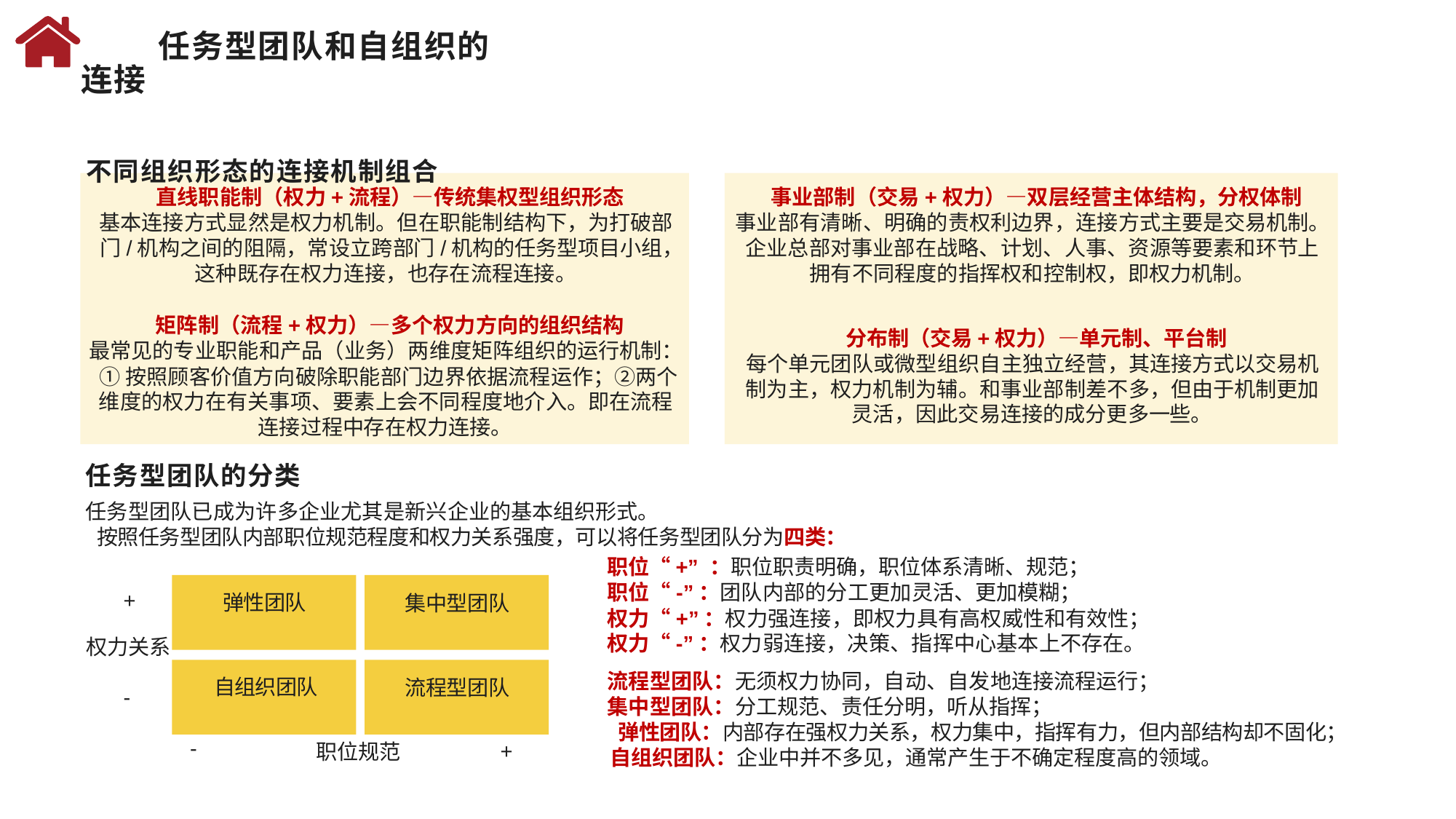

任务型团队和自组织的连接

不同组织形态的连接机制组合

直线职能制（权力+流程）—传统集权型组织形态
基本连接方式显然是权力机制。但在职能制结构下，为打破部
门/机构之间的阻隔，常设立跨部门/机构的任务型项目小组，
这种既存在权力连接，也存在流程连接。

矩阵制（流程+权力）—多个权力方向的组织结构
最常见的专业职能和产品（业务）两维度矩阵组织的运行机制：
①按照顾客价值方向破除职能部门边界依据流程运作；②两个
维度的权力在有关事项、要素上会不同程度地介入。即在流程
连接过程中存在权力连接。

事业部制（交易+权力）—双层经营主体结构，分权体制
事业部有清晰、明确的责权利边界，连接方式主要是交易机制。
企业总部对事业部在战略、计划、人事、资源等要素和环节上
拥有不同程度的指挥权和控制权，即权力机制。

分布制（交易+权力）—单元制、平台制
每个单元团队或微型组织自主独立经营，其连接方式以交易机
制为主，权力机制为辅。和事业部制差不多，但由于机制更加
灵活，因此交易连接的成分更多一些。

任务型团队的分类

任务型团队已成为许多企业尤其是新兴企业的基本组织形式。
按照任务型团队内部职位规范程度和权力关系强度，可以将任务型团队分为四类：

职位“+” ：职位职责明确，职位体系清晰、规范；
职位“-”：团队内部的分工更加灵活、更加模糊；
权力“+”：权力强连接，即权力具有高权威性和有效性；
权力“-”：权力弱连接，决策、指挥中心基本上不存在。
流程型团队：无须权力协同，自动、自发地连接流程运行；
集中型团队：分工规范、责任分明，听从指挥；
弹性团队：内部存在强权力关系，权力集中，指挥有力，但内部结构却不固化；
自组织团队：企业中并不多见，通常产生于不确定程度高的领域。
| + 权力关系 - |  |  |
| --- | --- | --- |

弹性团队

集中型团队

自组织团队

流程型团队

职位规范

+

-